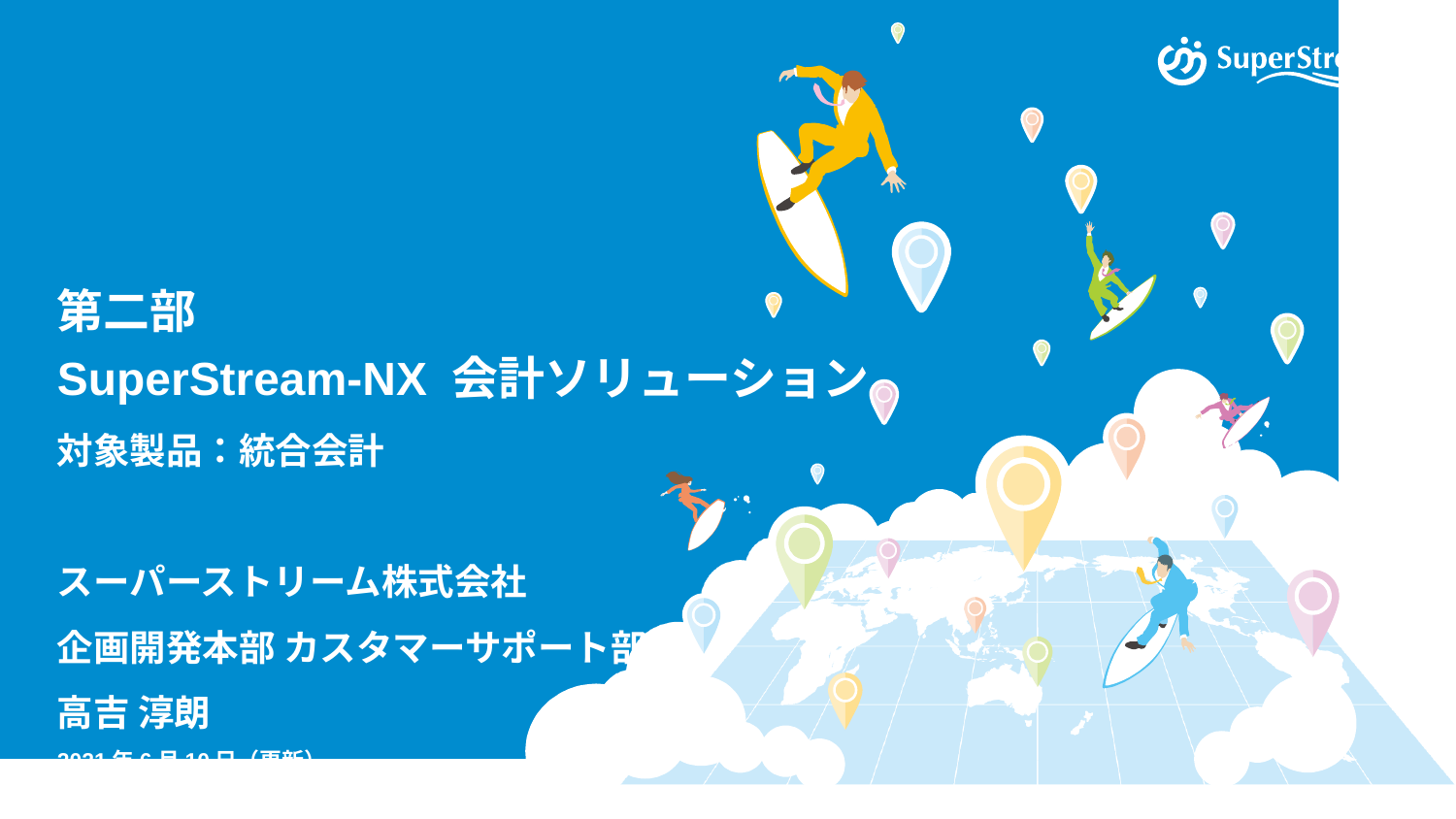

# 第二部 SuperStream-NX 会計ソリューション 対象製品：統合会計
スーパーストリーム株式会社
企画開発本部 カスタマーサポート部
高吉 淳朗
2021年6月10日（更新）
©SuperStream Inc. All rights reserved.